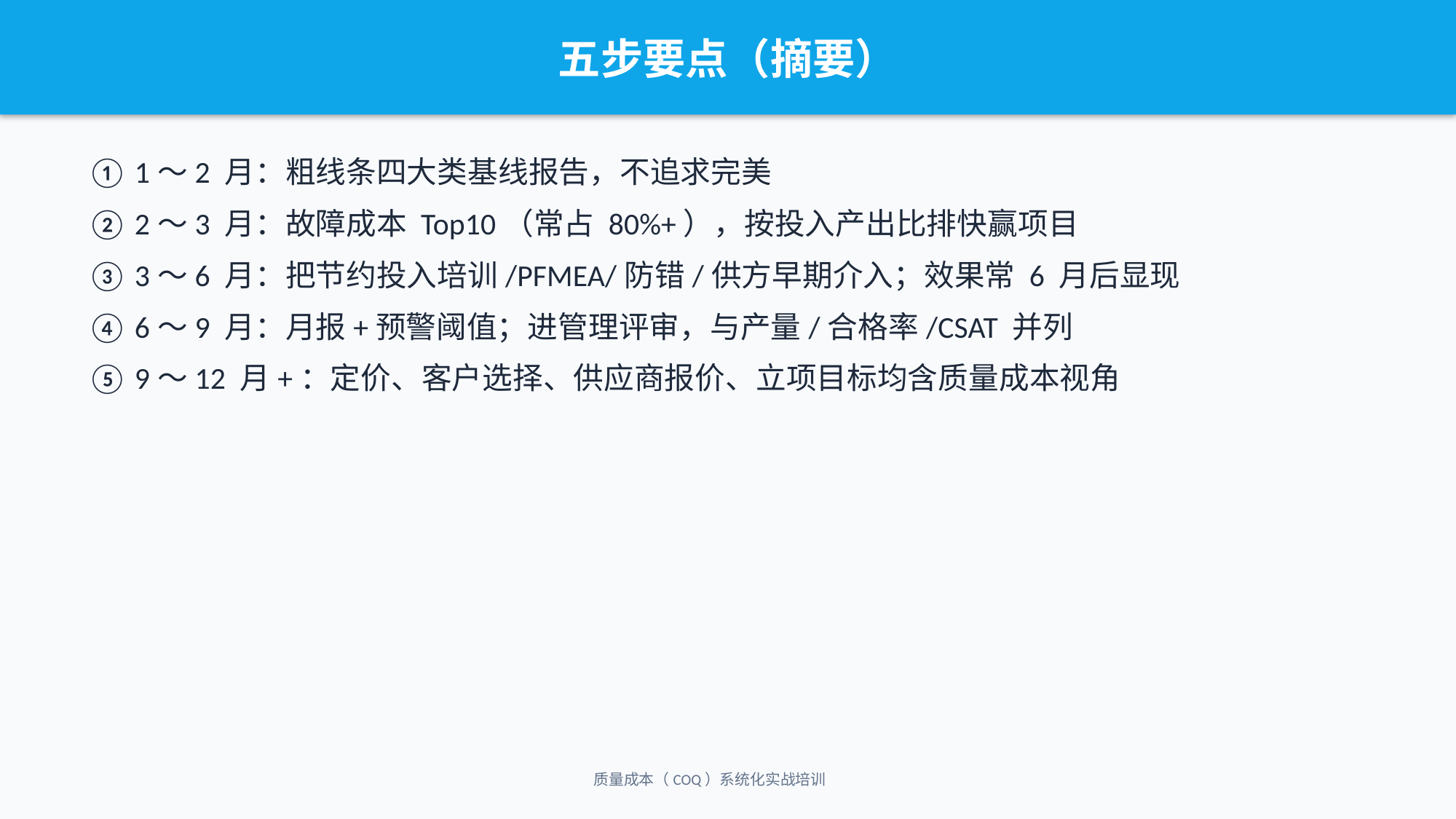

五步要点（摘要）
① 1～2 月：粗线条四大类基线报告，不追求完美
② 2～3 月：故障成本 Top10（常占 80%+），按投入产出比排快赢项目
③ 3～6 月：把节约投入培训/PFMEA/防错/供方早期介入；效果常 6 月后显现
④ 6～9 月：月报+预警阈值；进管理评审，与产量/合格率/CSAT 并列
⑤ 9～12 月+：定价、客户选择、供应商报价、立项目标均含质量成本视角
质量成本（COQ）系统化实战培训